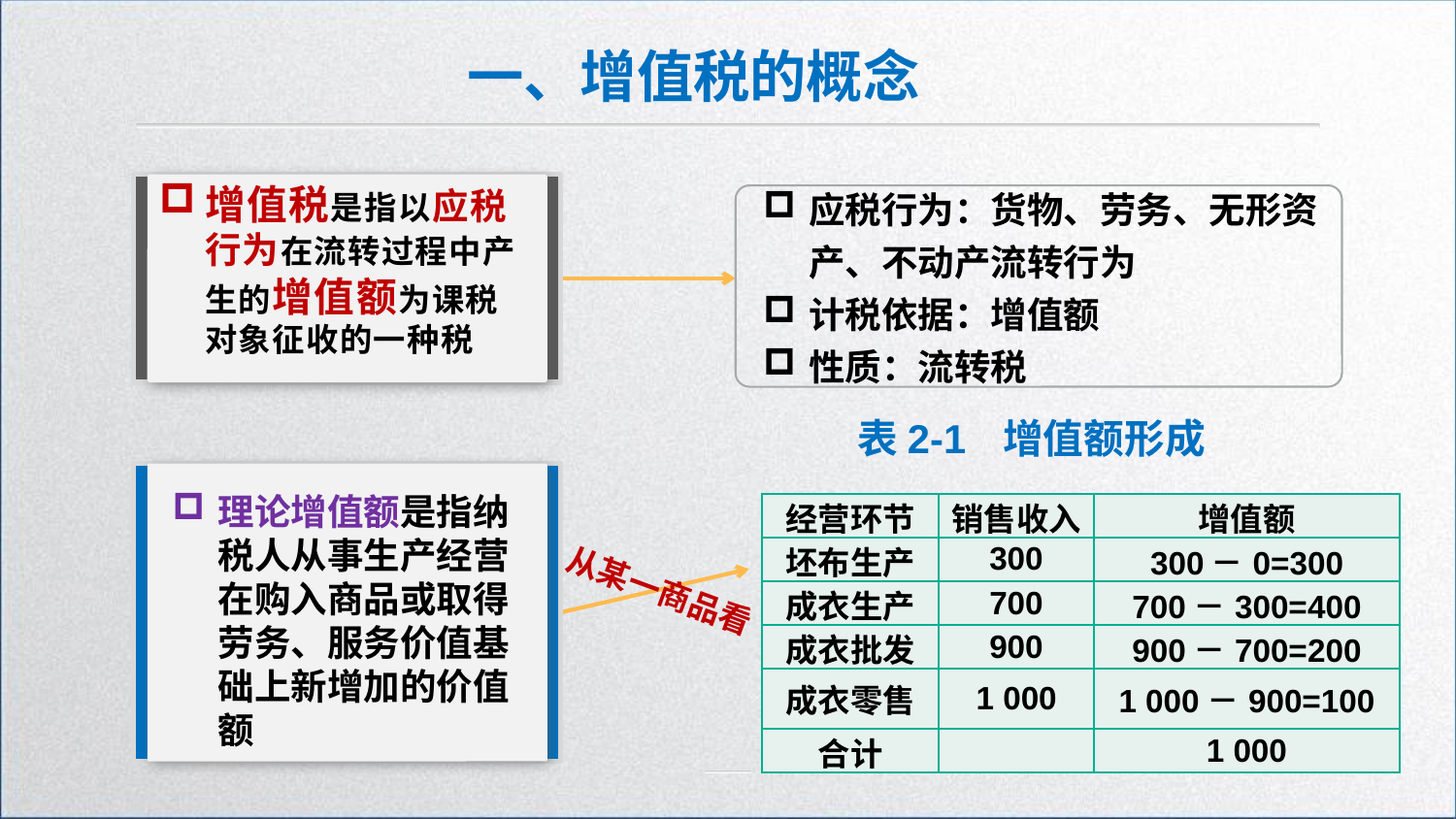

一、增值税的概念
增值税是指以应税行为在流转过程中产生的增值额为课税对象征收的一种税
应税行为：货物、劳务、无形资产、不动产流转行为
计税依据：增值额
性质：流转税

表2-1	增值额形成

理论增值额是指纳税人从事生产经营在购入商品或取得劳务、服务价值基础上新增加的价值额
| 经营环节 | 销售收入 | 增值额 |
| --- | --- | --- |
| 坯布生产 | 300 | 300－0=300 |
| 成衣生产 | 700 | 700－300=400 |
| 成衣批发 | 900 | 900－700=200 |
| 成衣零售 | 1 000 | 1 000－900=100 |
| 合计 |  | 1 000 |
从某一商品看